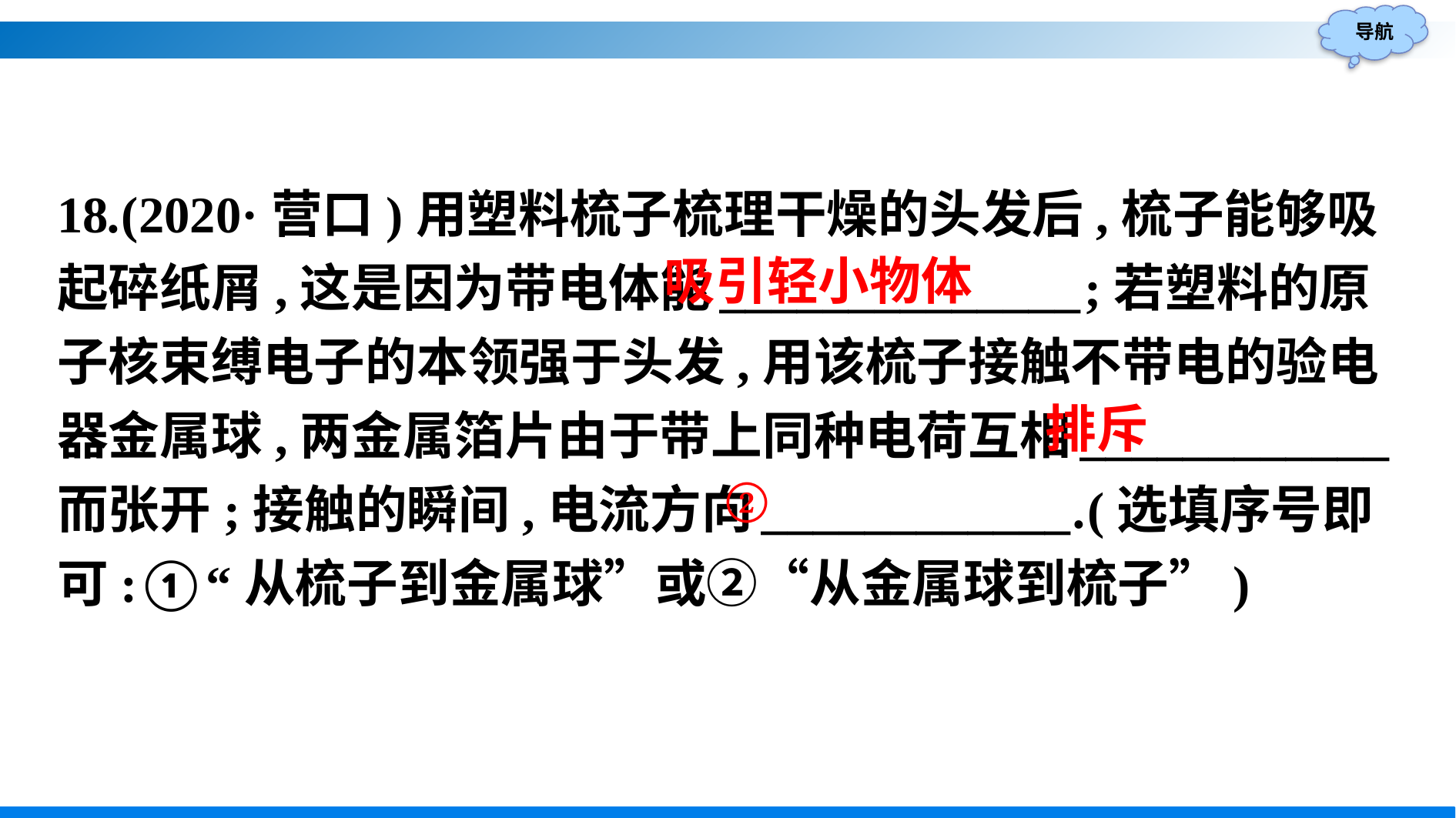

18.(2020·营口)用塑料梳子梳理干燥的头发后,梳子能够吸起碎纸屑,这是因为带电体能______________;若塑料的原子核束缚电子的本领强于头发,用该梳子接触不带电的验电器金属球,两金属箔片由于带上同种电荷互相____________而张开;接触的瞬间,电流方向____________.(选填序号即可:①“从梳子到金属球”或②“从金属球到梳子”)
吸引轻小物体
排斥
②